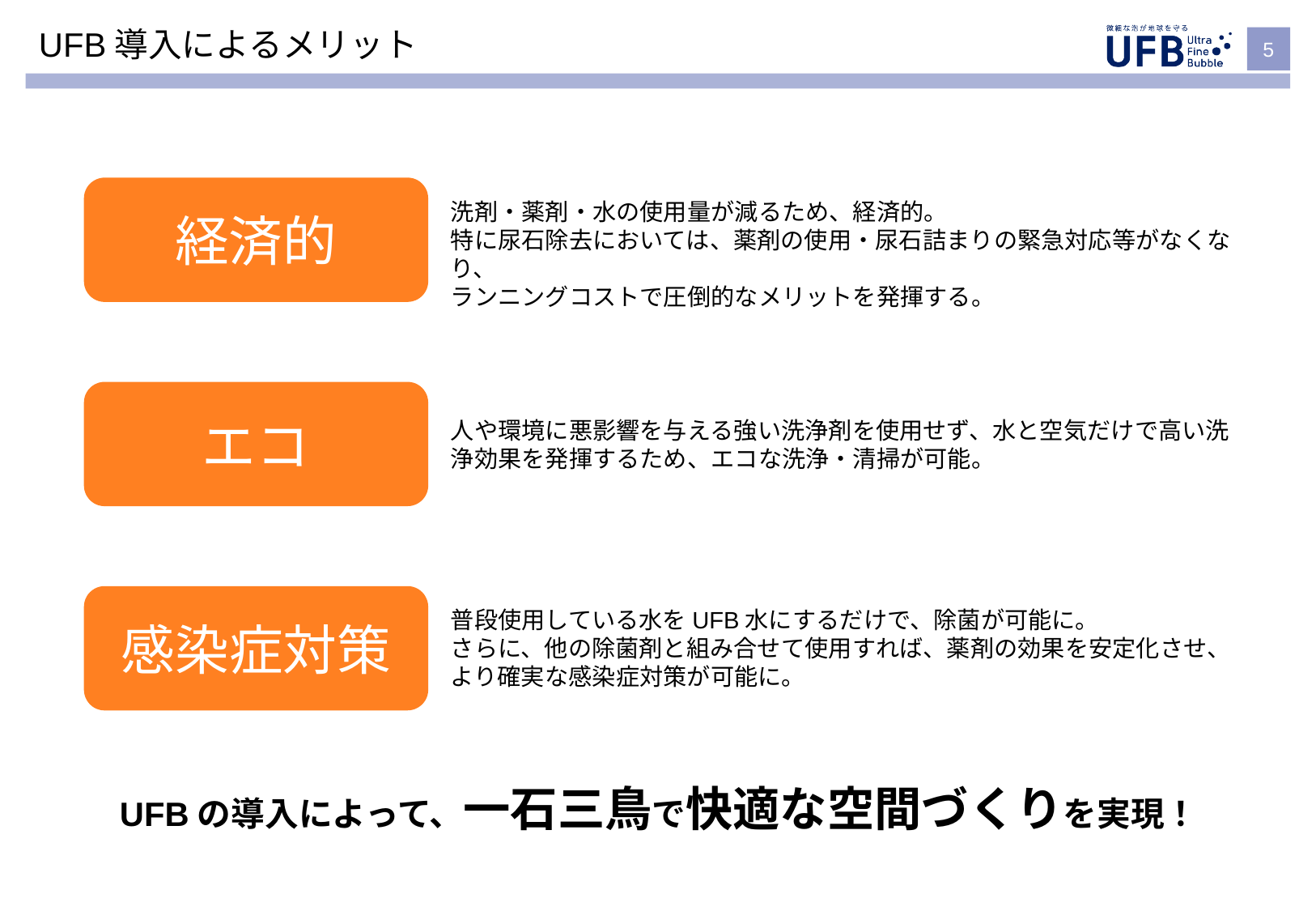

# UFB導入によるメリット
5
経済的
洗剤・薬剤・水の使用量が減るため、経済的。
特に尿石除去においては、薬剤の使用・尿石詰まりの緊急対応等がなくなり、
ランニングコストで圧倒的なメリットを発揮する。
エコ
人や環境に悪影響を与える強い洗浄剤を使用せず、水と空気だけで高い洗浄効果を発揮するため、エコな洗浄・清掃が可能。
感染症対策
普段使用している水をUFB水にするだけで、除菌が可能に。
さらに、他の除菌剤と組み合せて使用すれば、薬剤の効果を安定化させ、
より確実な感染症対策が可能に。
UFBの導入によって、一石三鳥で快適な空間づくりを実現！